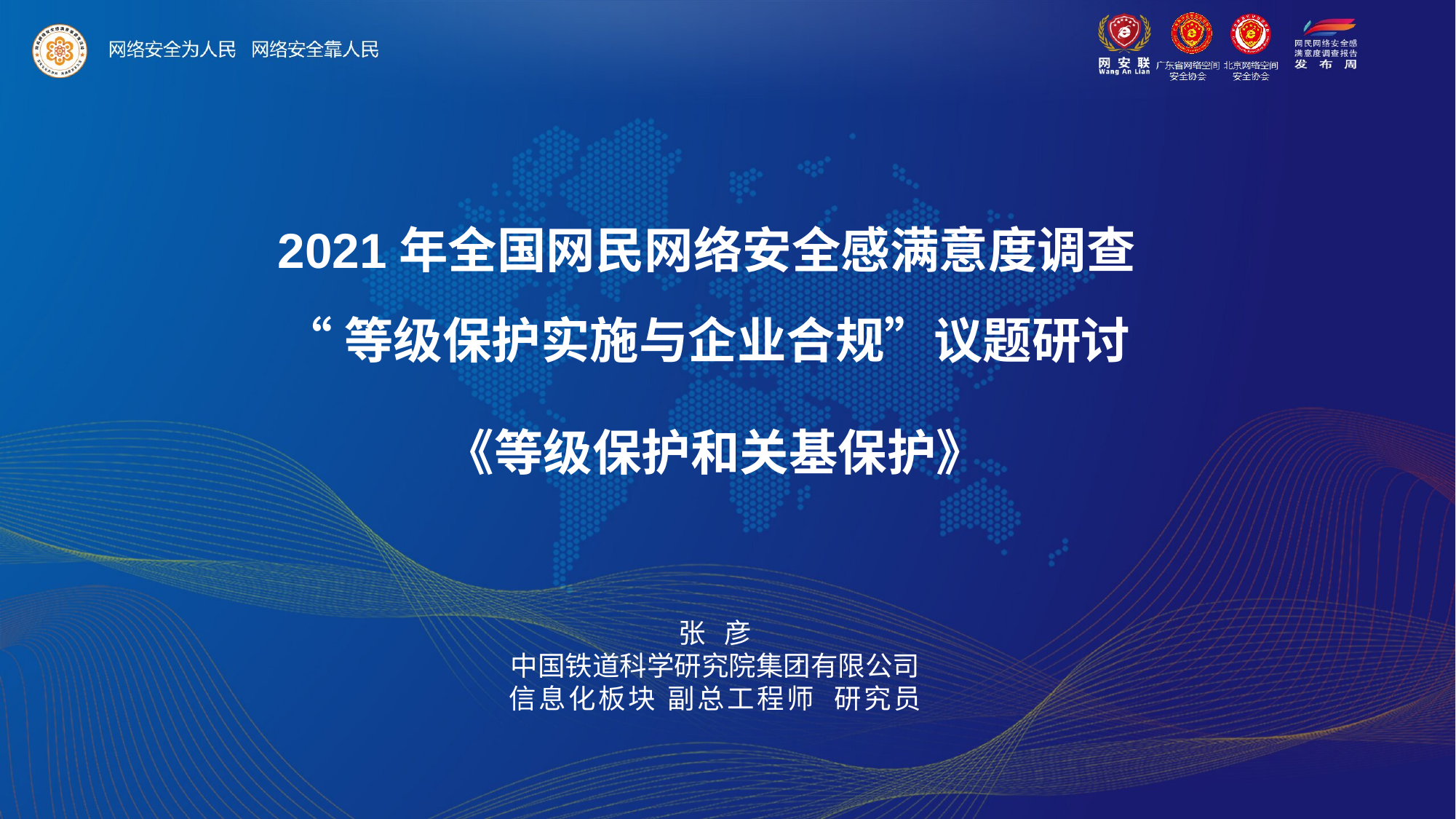

2021年全国网民网络安全感满意度调查
“等级保护实施与企业合规”议题研讨
《等级保护和关基保护》
张   彦
中国铁道科学研究院集团有限公司
信息化板块 副总工程师  研究员